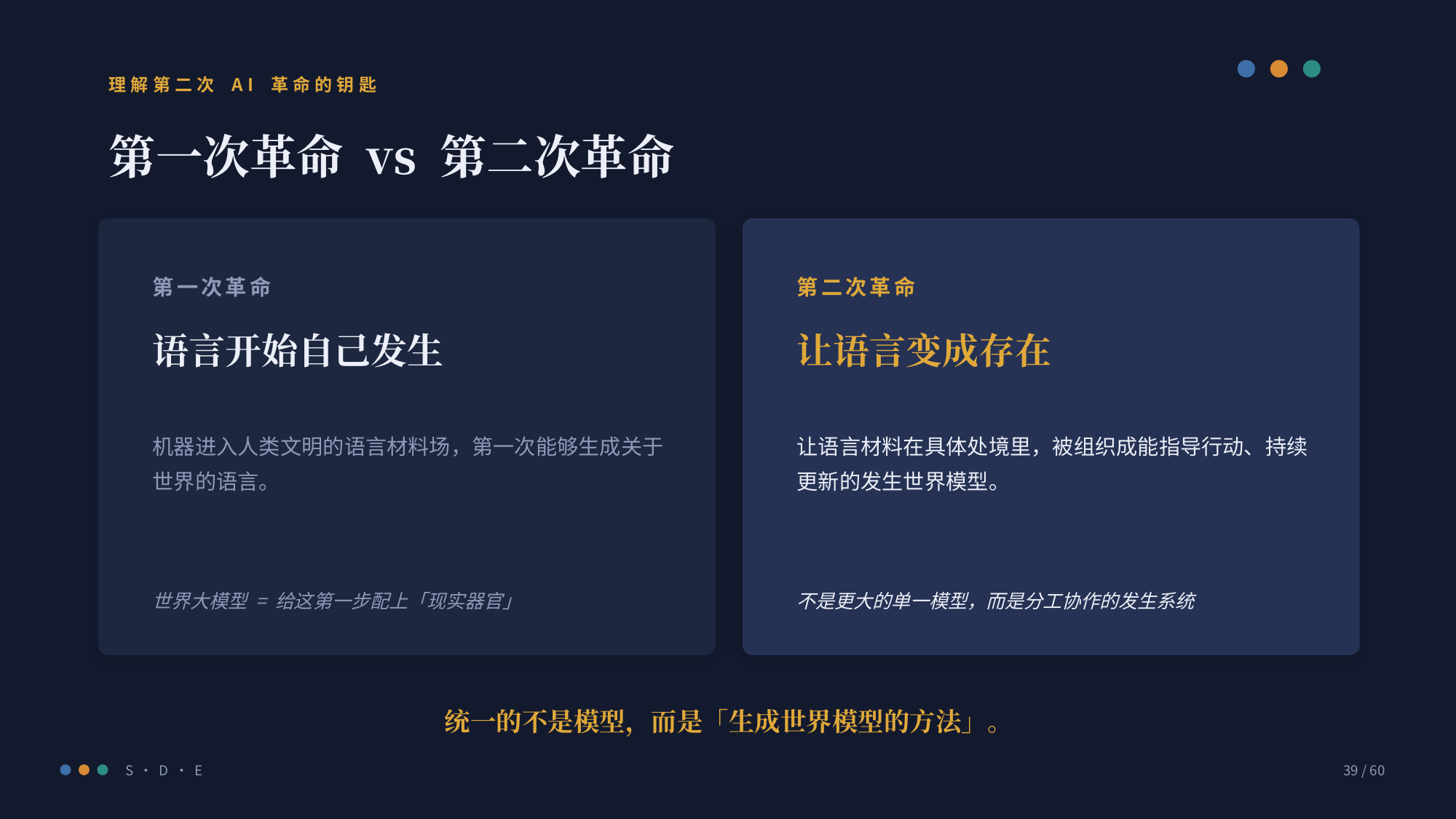

理解第二次 AI 革命的钥匙
第一次革命 vs 第二次革命

第一次革命
第二次革命
语言开始自己发生
让语言变成存在
机器进入人类文明的语言材料场，第一次能够生成关于世界的语言。
让语言材料在具体处境里，被组织成能指导行动、持续更新的发生世界模型。
世界大模型 = 给这第一步配上「现实器官」
不是更大的单一模型，而是分工协作的发生系统
统一的不是模型，而是「生成世界模型的方法」。
S · D · E
39 / 60